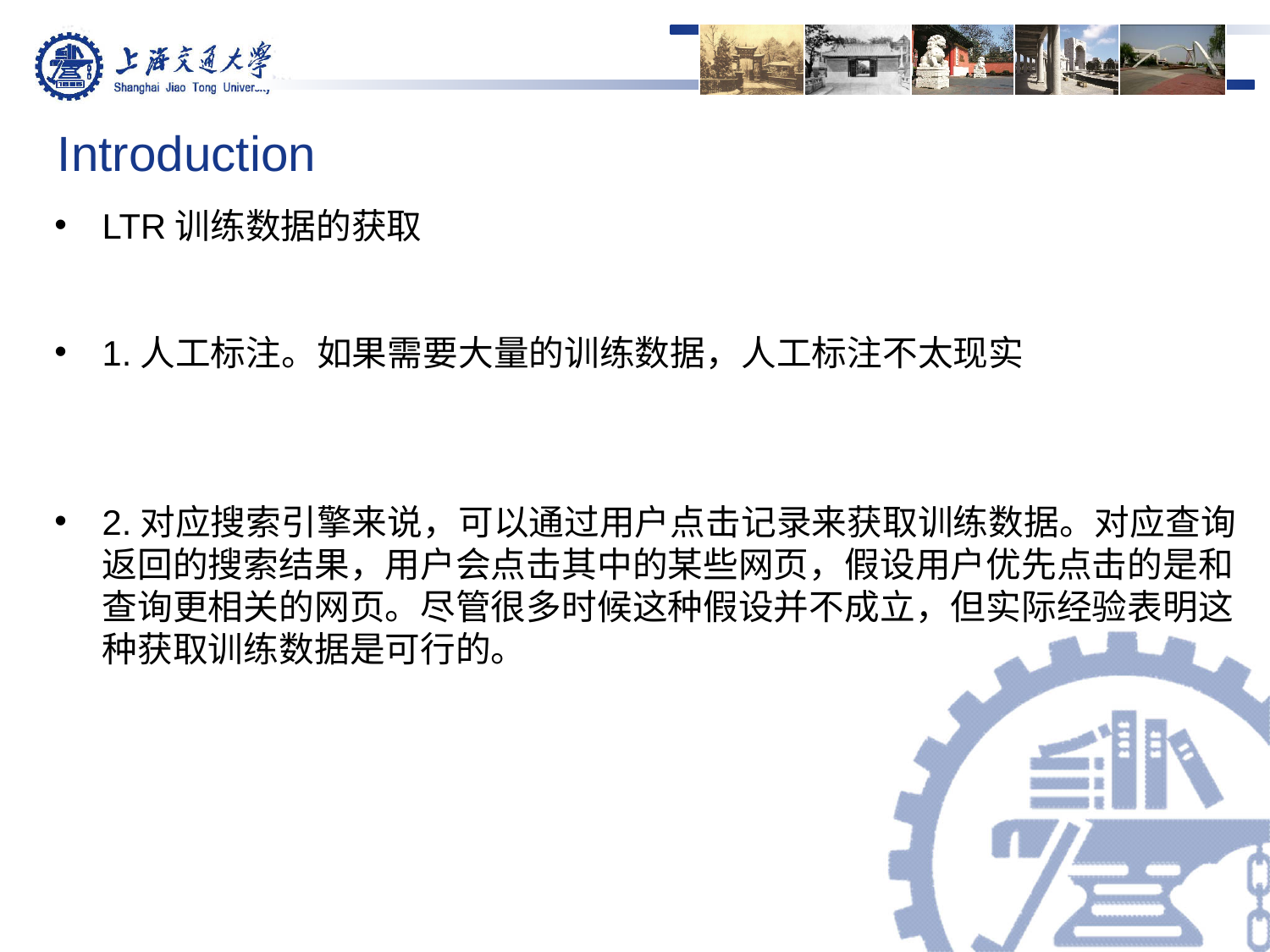

Introduction
LTR训练数据的获取

1.人工标注。如果需要大量的训练数据，人工标注不太现实

2.对应搜索引擎来说，可以通过用户点击记录来获取训练数据。对应查询返回的搜索结果，用户会点击其中的某些网页，假设用户优先点击的是和查询更相关的网页。尽管很多时候这种假设并不成立，但实际经验表明这种获取训练数据是可行的。